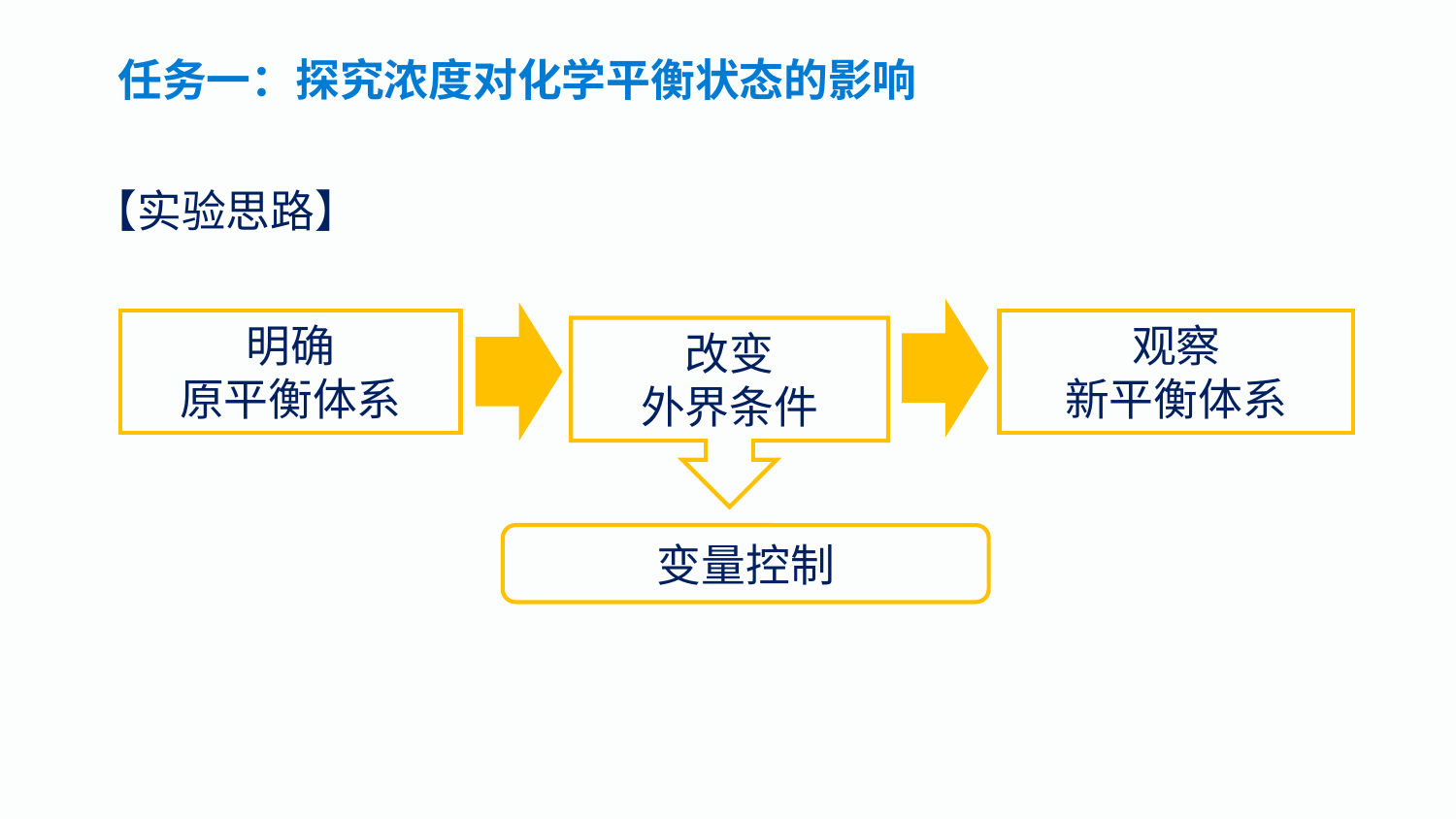

任务一：探究浓度对化学平衡状态的影响
【实验思路】

明确
原平衡体系
观察
新平衡体系
改变
外界条件
变量控制